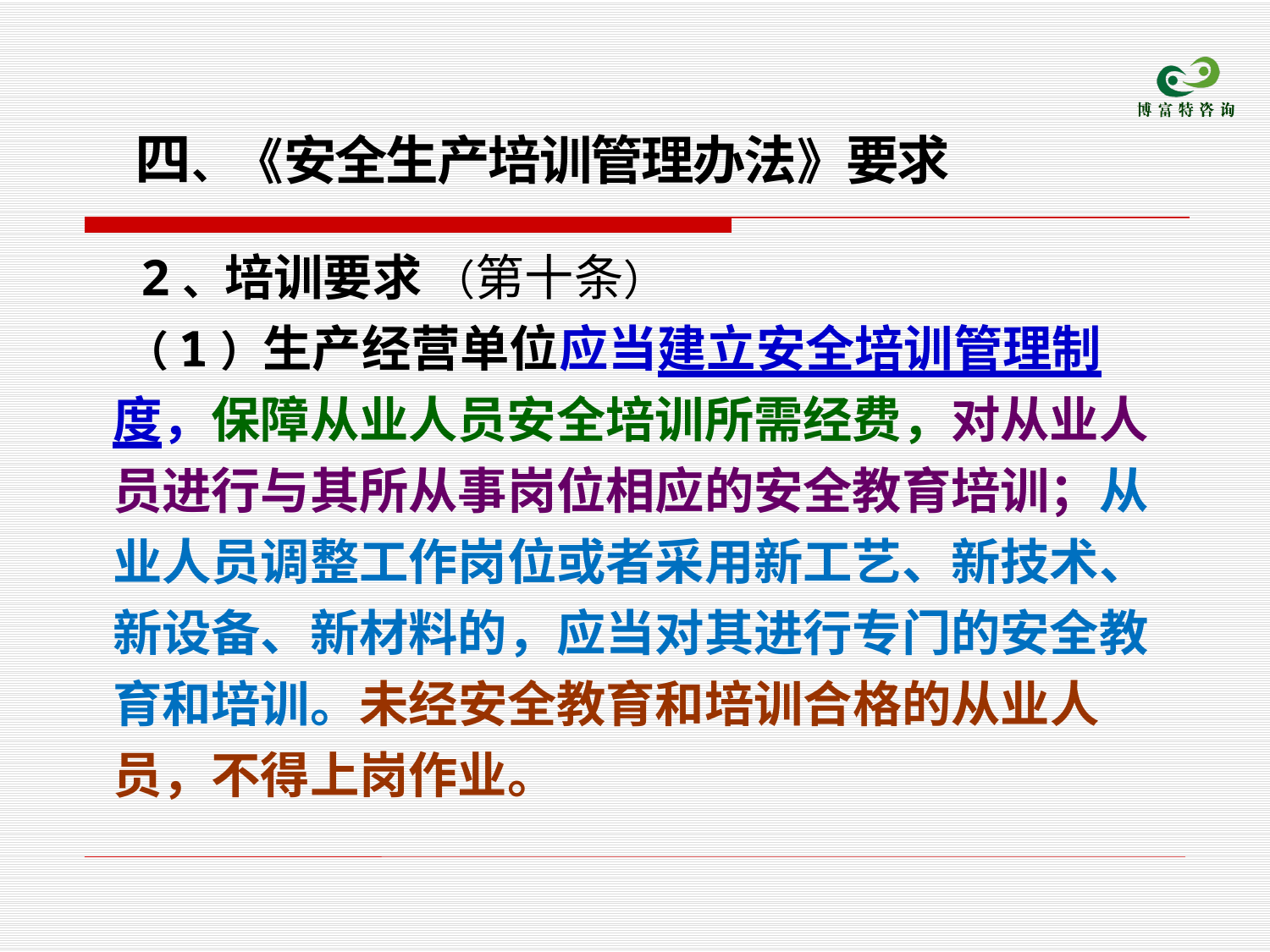

四、《安全生产培训管理办法》要求
　      2、培训要求 （第十条）
      （1）生产经营单位应当建立安全培训管理制度，保障从业人员安全培训所需经费，对从业人员进行与其所从事岗位相应的安全教育培训；从业人员调整工作岗位或者采用新工艺、新技术、新设备、新材料的，应当对其进行专门的安全教育和培训。未经安全教育和培训合格的从业人员，不得上岗作业。